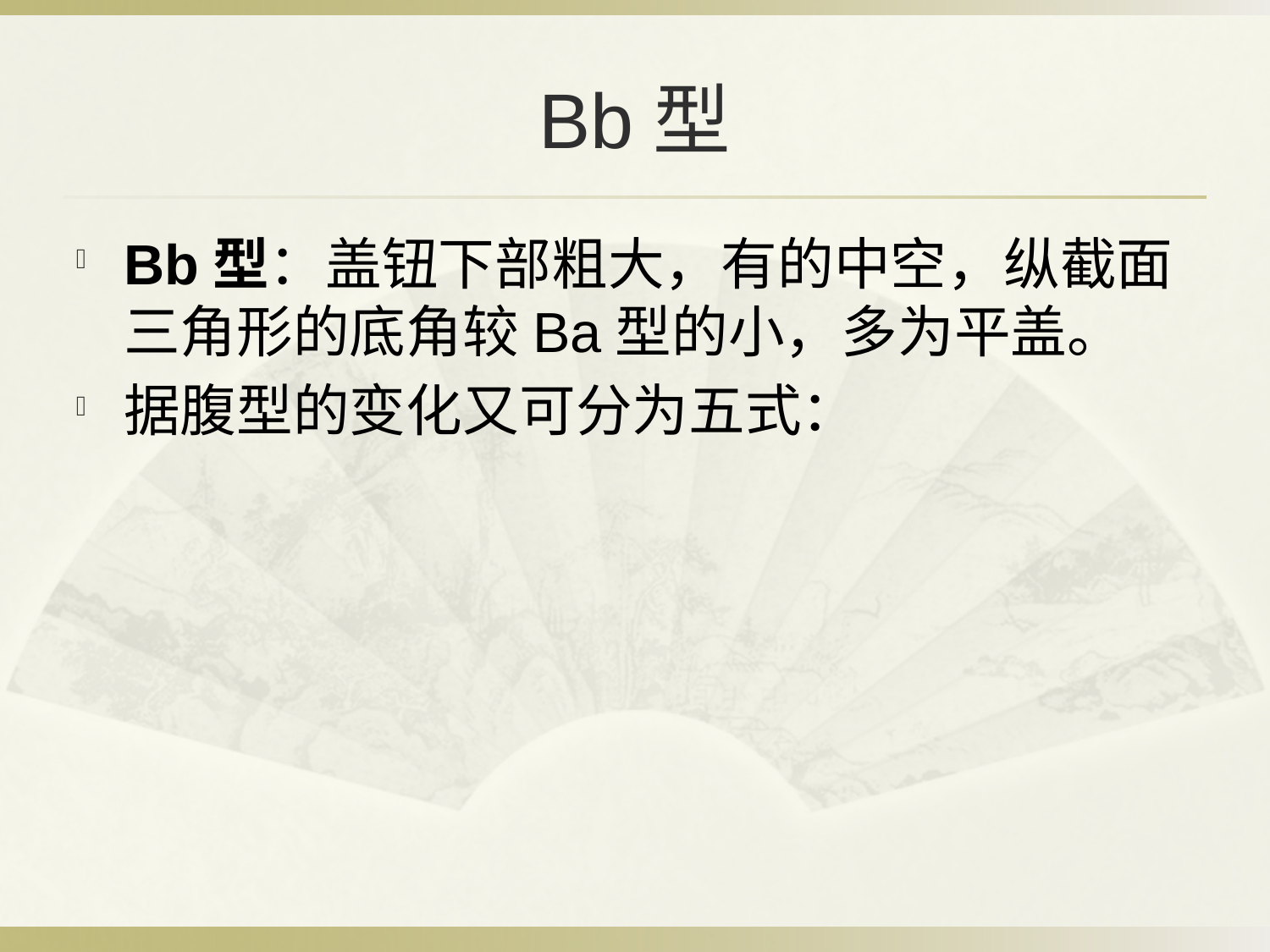

# Bb型
Bb型：盖钮下部粗大，有的中空，纵截面三角形的底角较Ba型的小，多为平盖。
据腹型的变化又可分为五式：